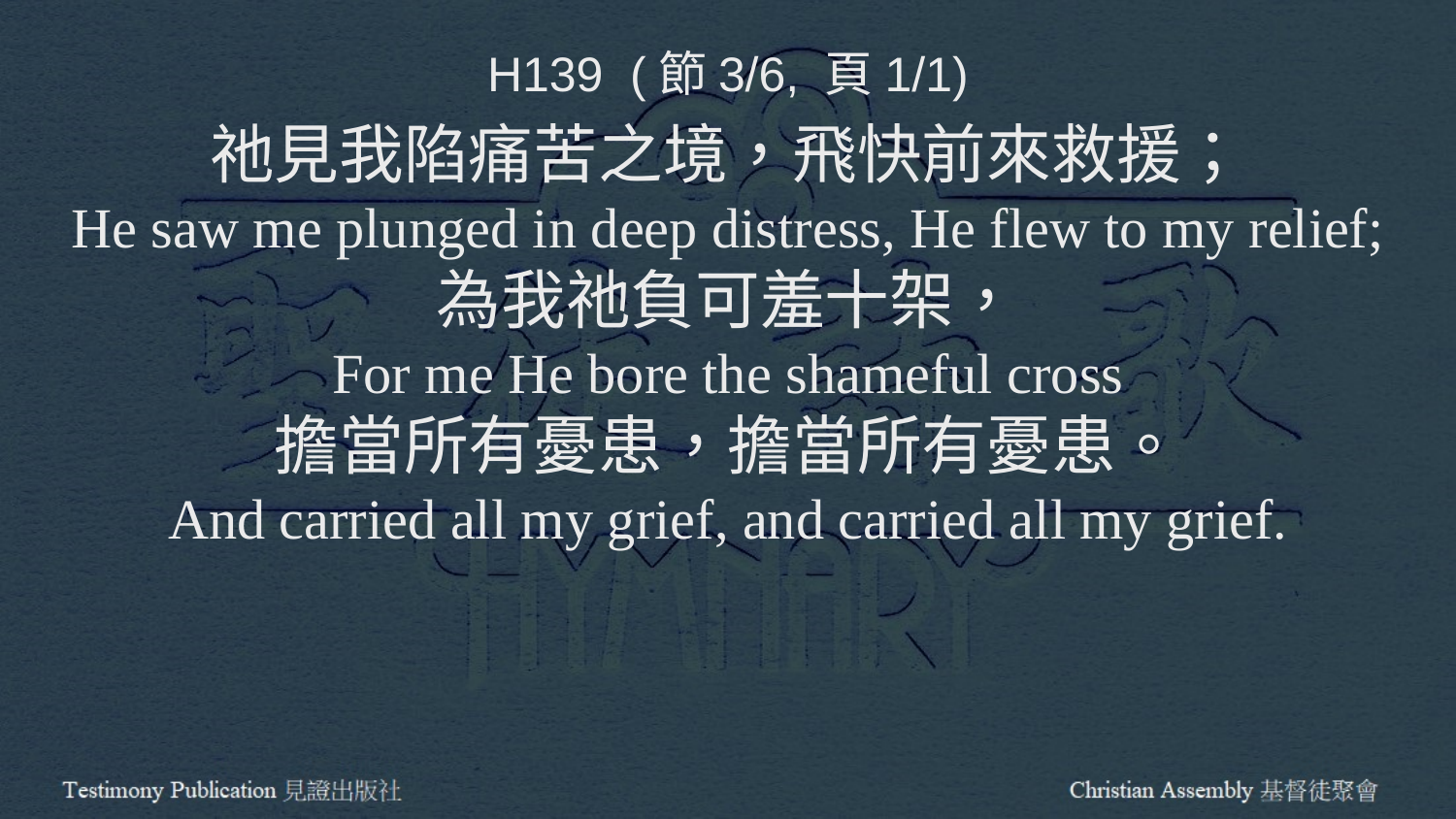

H139  (節3/6, 頁1/1)
祂見我陷痛苦之境，飛快前來救援；
He saw me plunged in deep distress, He flew to my relief;
為我祂負可羞十架，
For me He bore the shameful cross
擔當所有憂患，擔當所有憂患。
And carried all my grief, and carried all my grief.